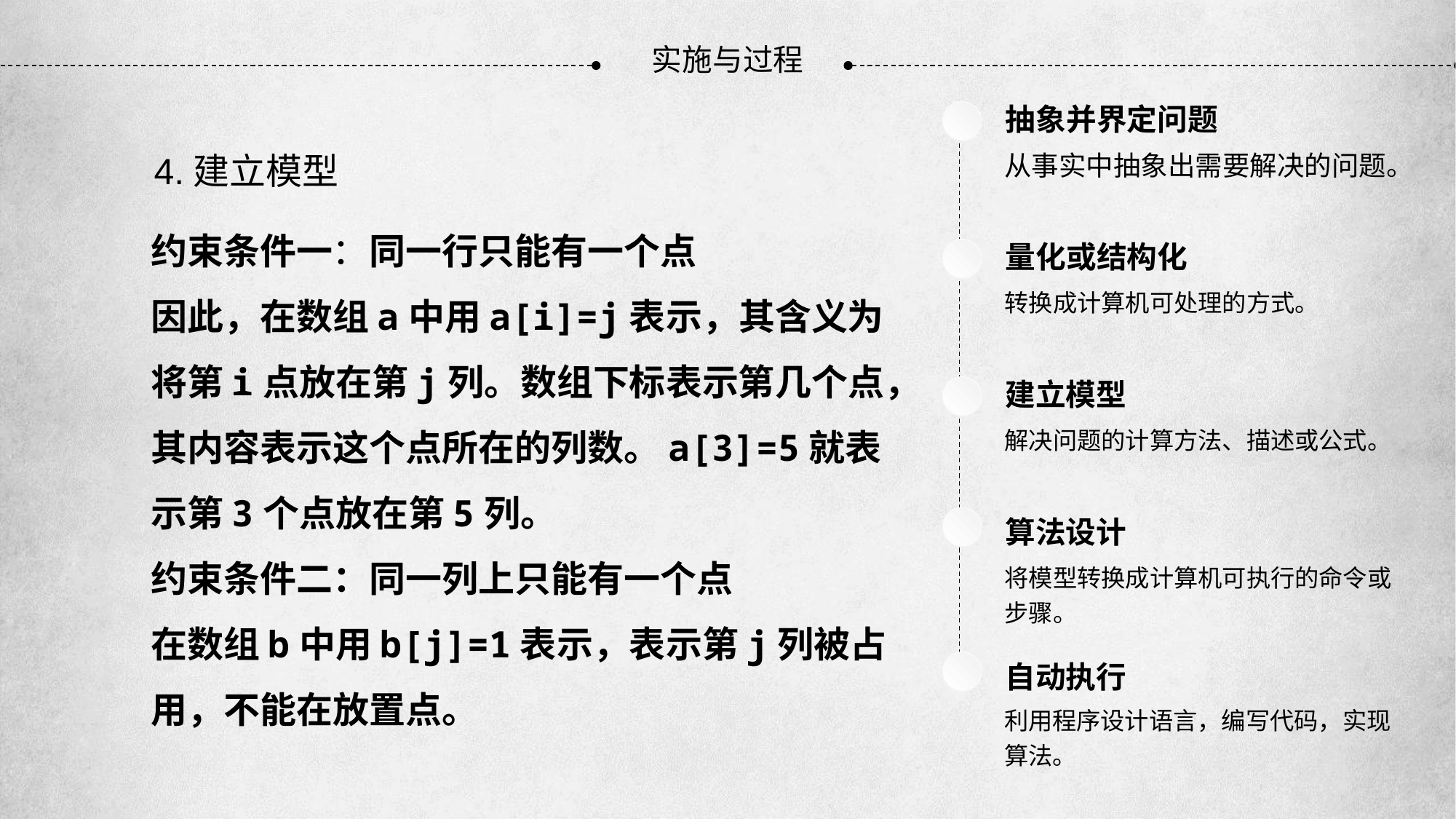

实施与过程
抽象并界定问题

从事实中抽象出需要解决的问题。
4.建立模型
约束条件一：同一行只能有一个点
因此，在数组a中用a[i]=j表示，其含义为将第i点放在第j列。数组下标表示第几个点，其内容表示这个点所在的列数。a[3]=5就表示第3个点放在第5列。
约束条件二：同一列上只能有一个点
在数组b中用b[j]=1表示，表示第j列被占用，不能在放置点。
量化或结构化

转换成计算机可处理的方式。

建立模型

解决问题的计算方法、描述或公式。

算法设计
将模型转换成计算机可执行的命令或步骤。

自动执行
利用程序设计语言，编写代码，实现算法。